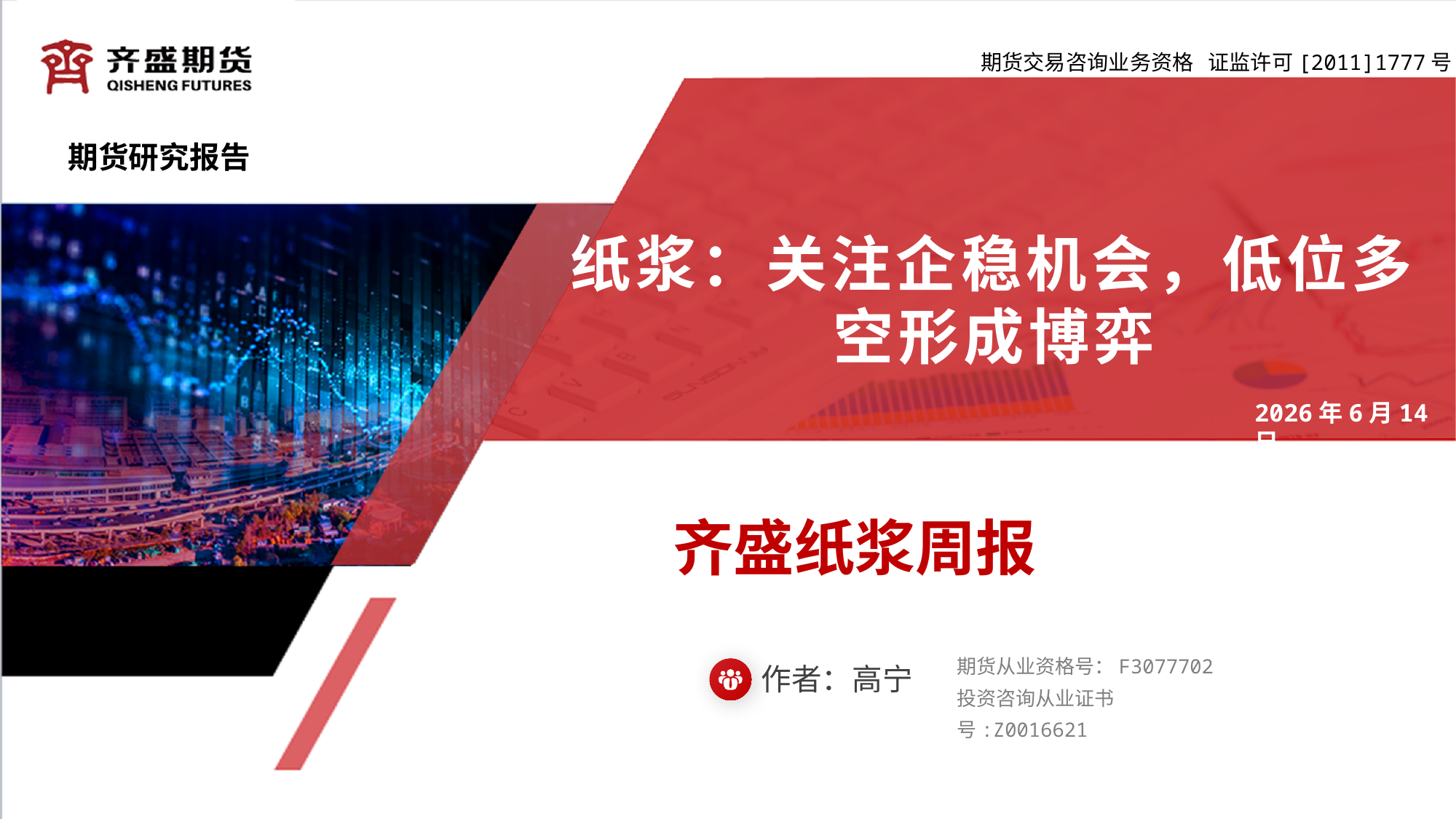

期货研究报告
纸浆：关注企稳机会，低位多空形成博弈
2026年6月14日
齐盛纸浆周报
期货从业资格号：F3077702
投资咨询从业证书号:Z0016621
作者：高宁